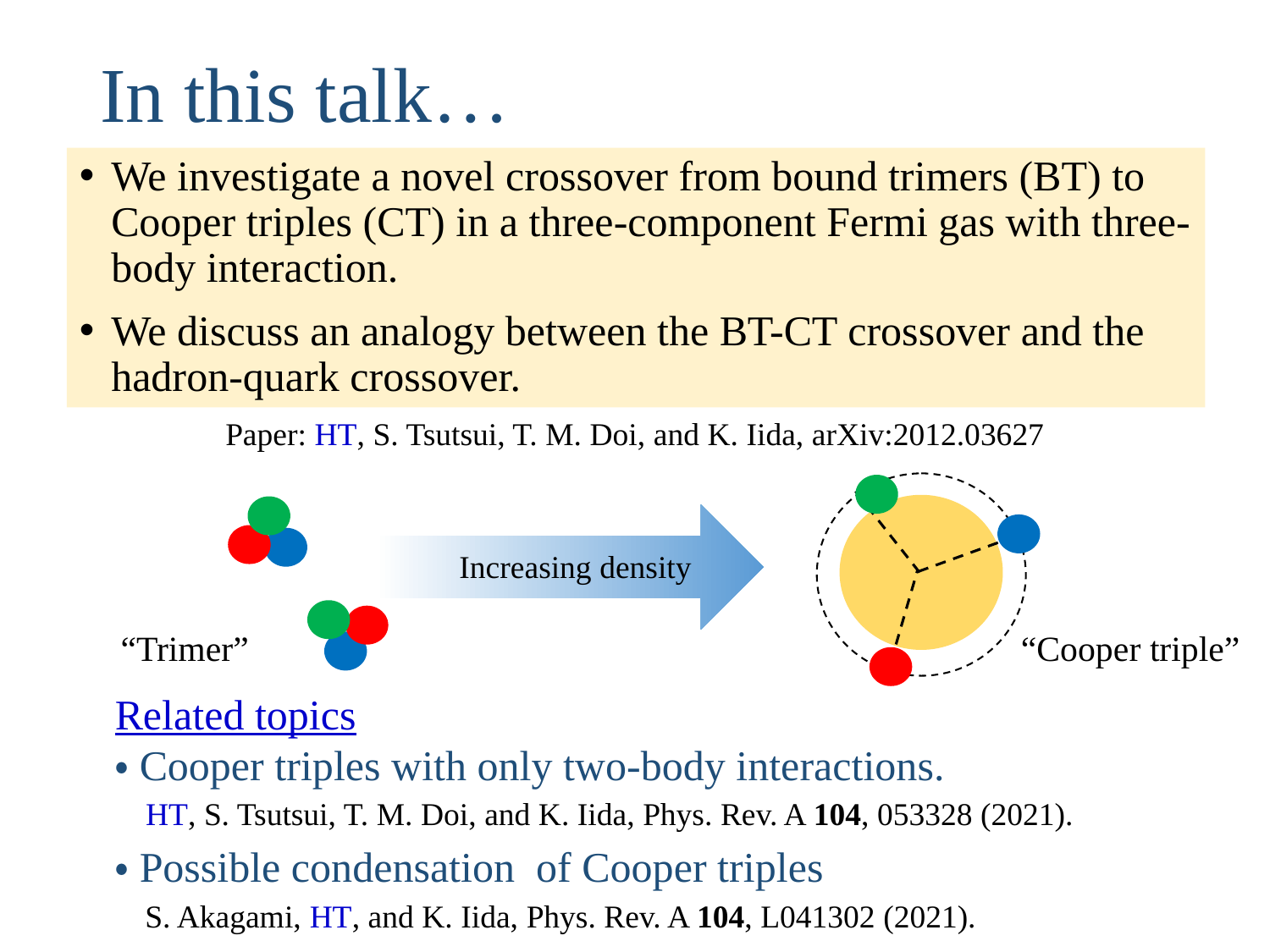

# In this talk…
We investigate a novel crossover from bound trimers (BT) to Cooper triples (CT) in a three-component Fermi gas with three-body interaction.
We discuss an analogy between the BT-CT crossover and the hadron-quark crossover.

Paper: HT, S. Tsutsui, T. M. Doi, and K. Iida, arXiv:2012.03627

Increasing density

“Trimer”
“Cooper triple”

Related topics
・Cooper triples with only two-body interactions.

・Possible condensation  of Cooper triples
HT, S. Tsutsui, T. M. Doi, and K. Iida, Phys. Rev. A 104, 053328 (2021).
S. Akagami, HT, and K. Iida, Phys. Rev. A 104, L041302 (2021).